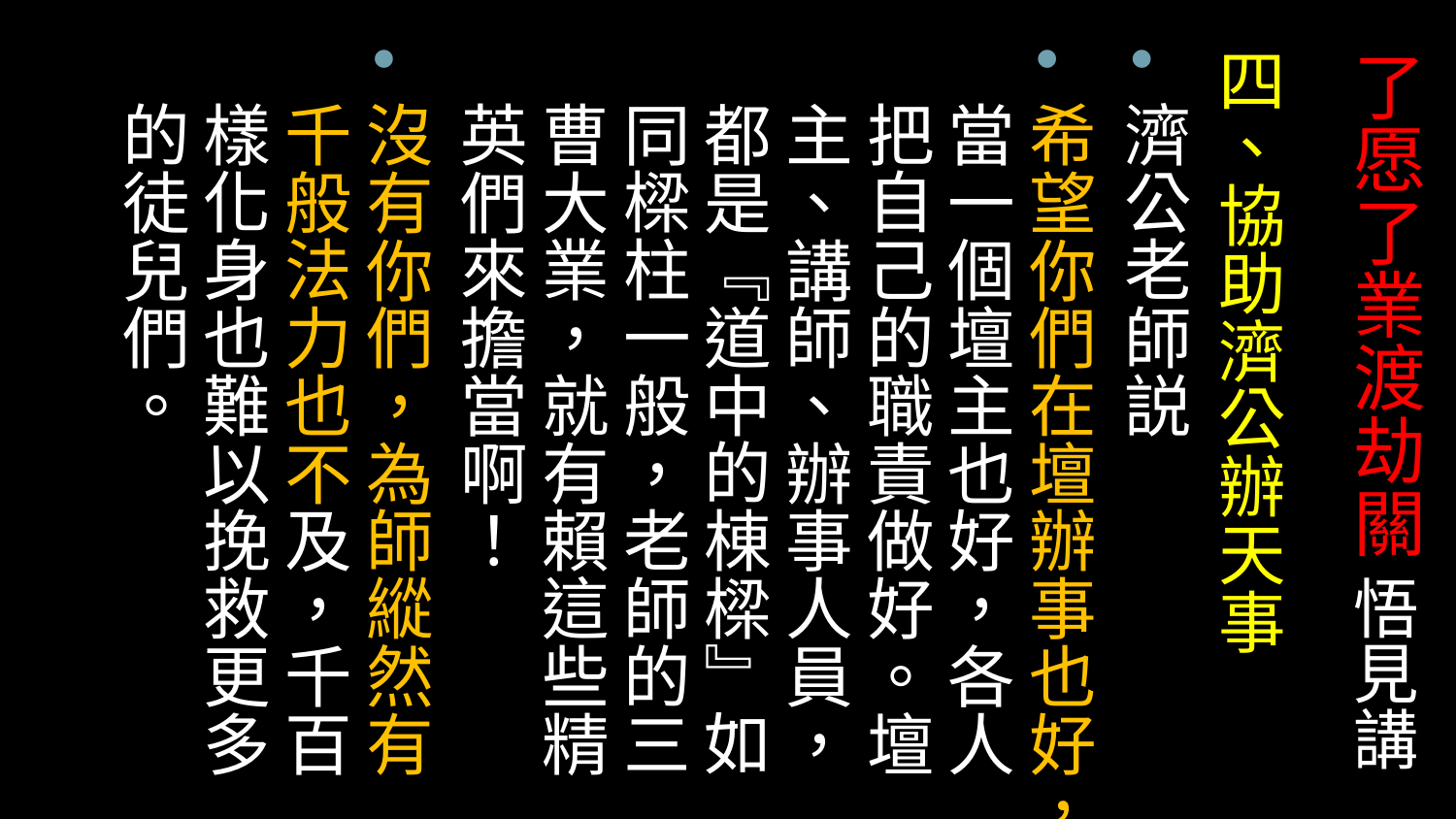

四、協助濟公辦天事
濟公老師説
希望你們在壇辦事也好，當一個壇主也好，各人把自己的職責做好。壇主、講師、辦事人員，都是『道中的棟樑』如同樑柱一般，老師的三曹大業，就有賴這些精英們來擔當啊！
沒有你們，為師縱然有千般法力也不及，千百樣化身也難以挽救更多的徒兒們。

# 了愿了業渡劫關 悟見講